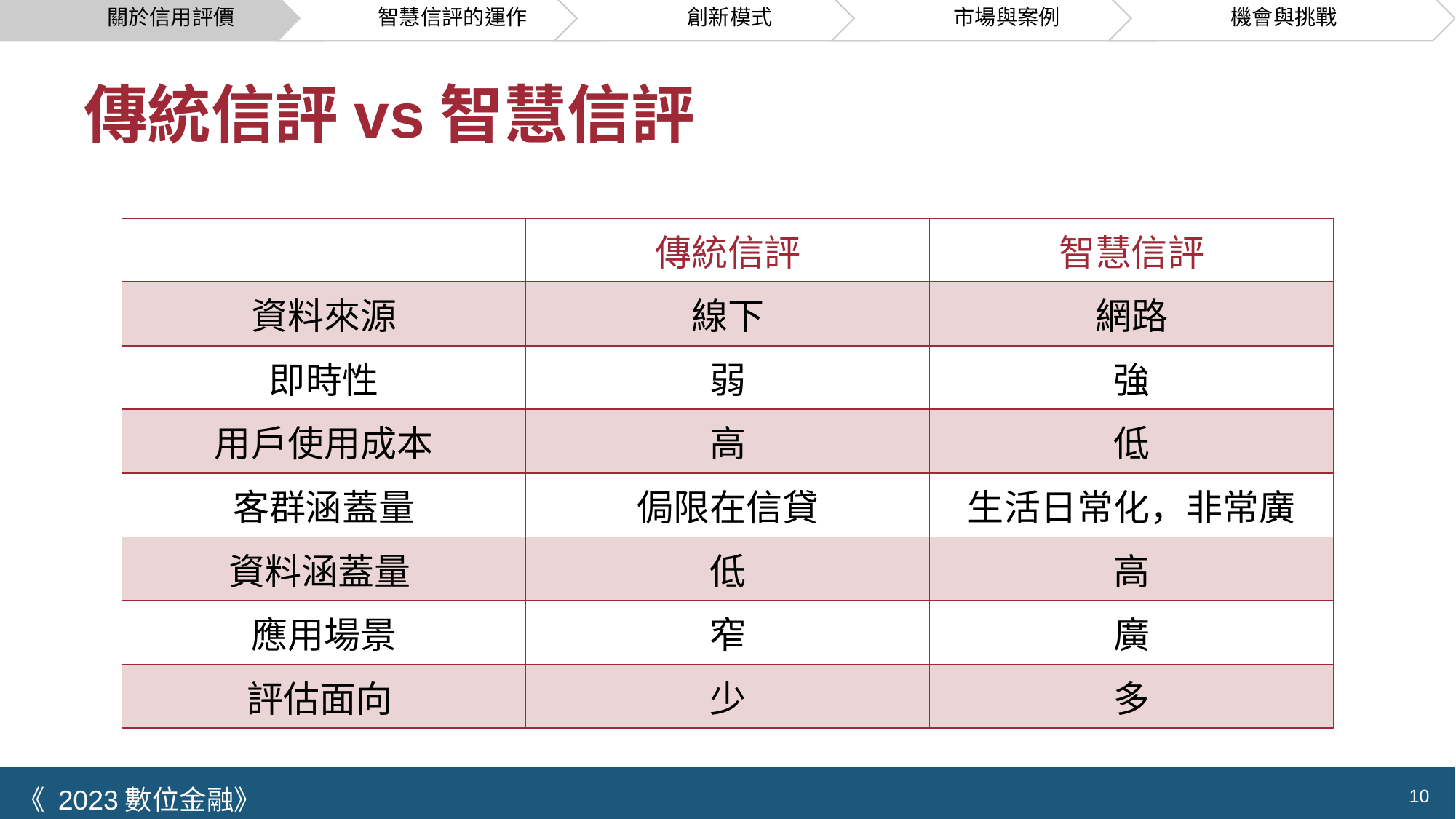

關於信用評價
智慧信評的運作
創新模式
市場與案例
機會與挑戰
# 傳統信評vs智慧信評
|  | 傳統信評 | 智慧信評 |
| --- | --- | --- |
| 資料來源 | 線下 | 網路 |
| 即時性 | 弱 | 強 |
| 用戶使用成本 | 高 | 低 |
| 客群涵蓋量 | 侷限在信貸 | 生活日常化，非常廣 |
| 資料涵蓋量 | 低 | 高 |
| 應用場景 | 窄 | 廣 |
| 評估面向 | 少 | 多 |
10